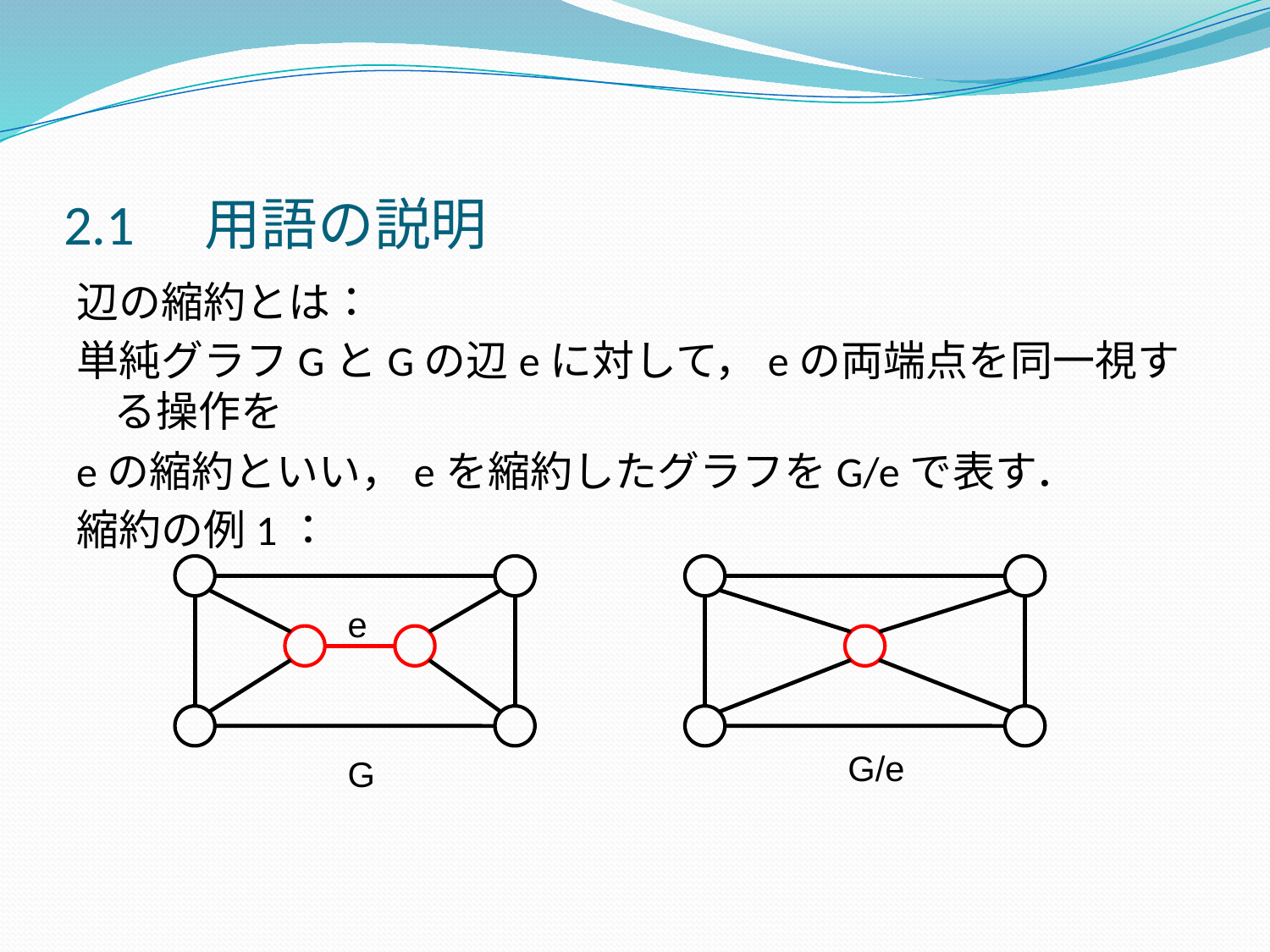

# 2.1　用語の説明
辺の縮約とは：
単純グラフGとGの辺eに対して，eの両端点を同一視する操作を
eの縮約といい，eを縮約したグラフをG/eで表す．
縮約の例1：

e

G/e
G